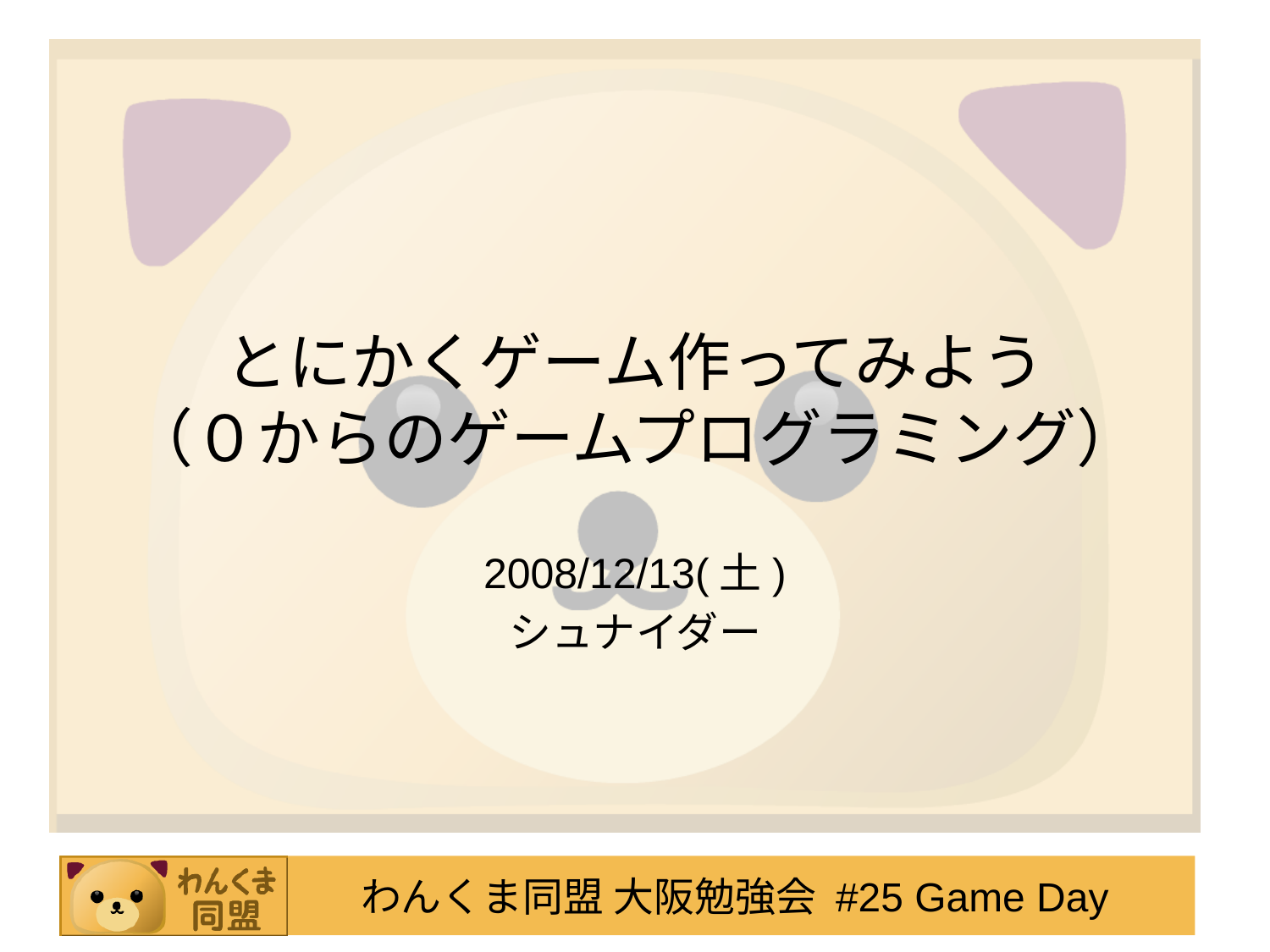

# とにかくゲーム作ってみよう （０からのゲームプログラミング）
2008/12/13(土)
シュナイダー